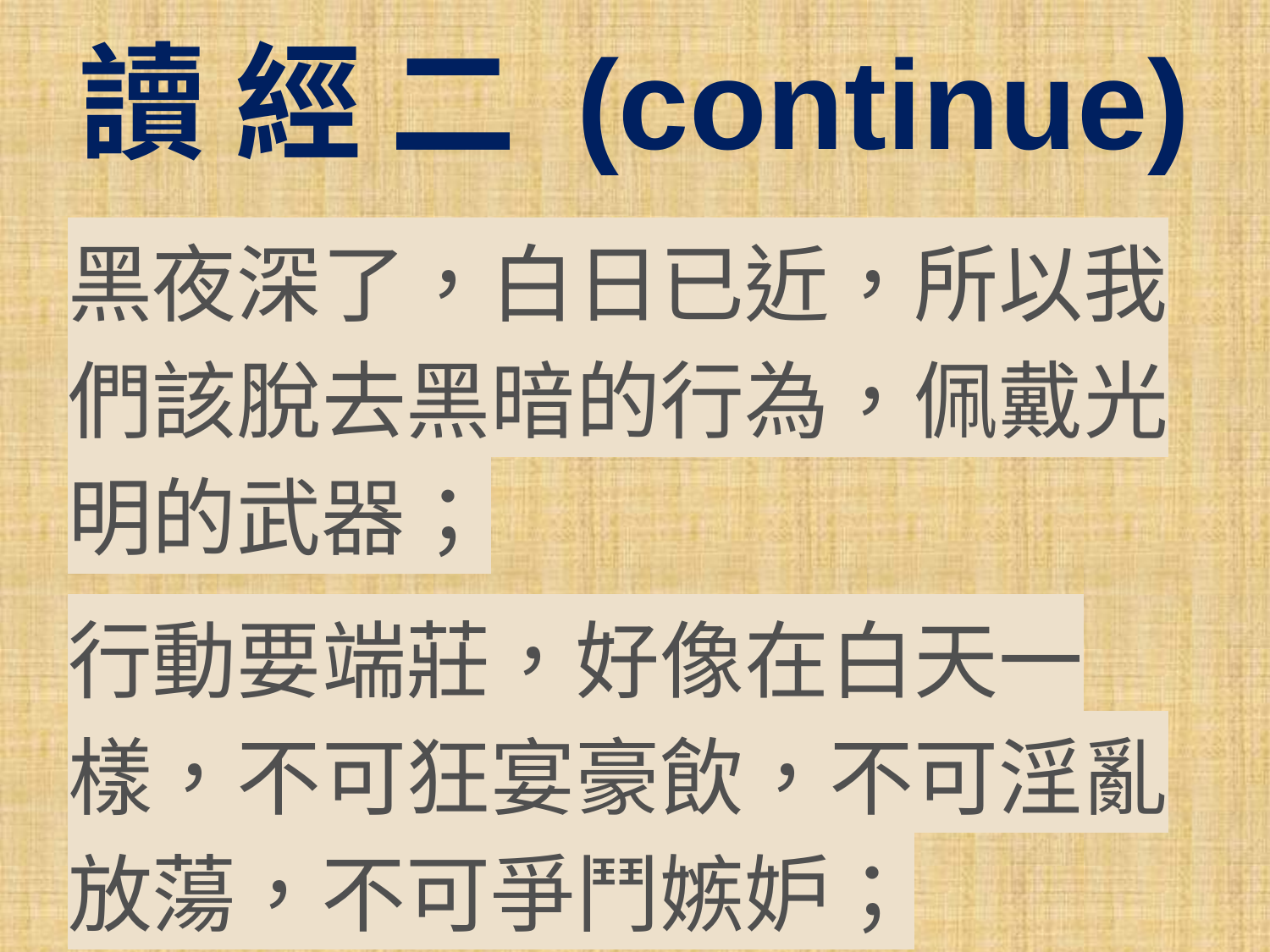

讀 經 二 (continue)

黑夜深了，白日已近，所以我們該脫去黑暗的行為，佩戴光明的武器；
行動要端莊，好像在白天一樣，不可狂宴豪飲，不可淫亂放蕩，不可爭鬥嫉妒；